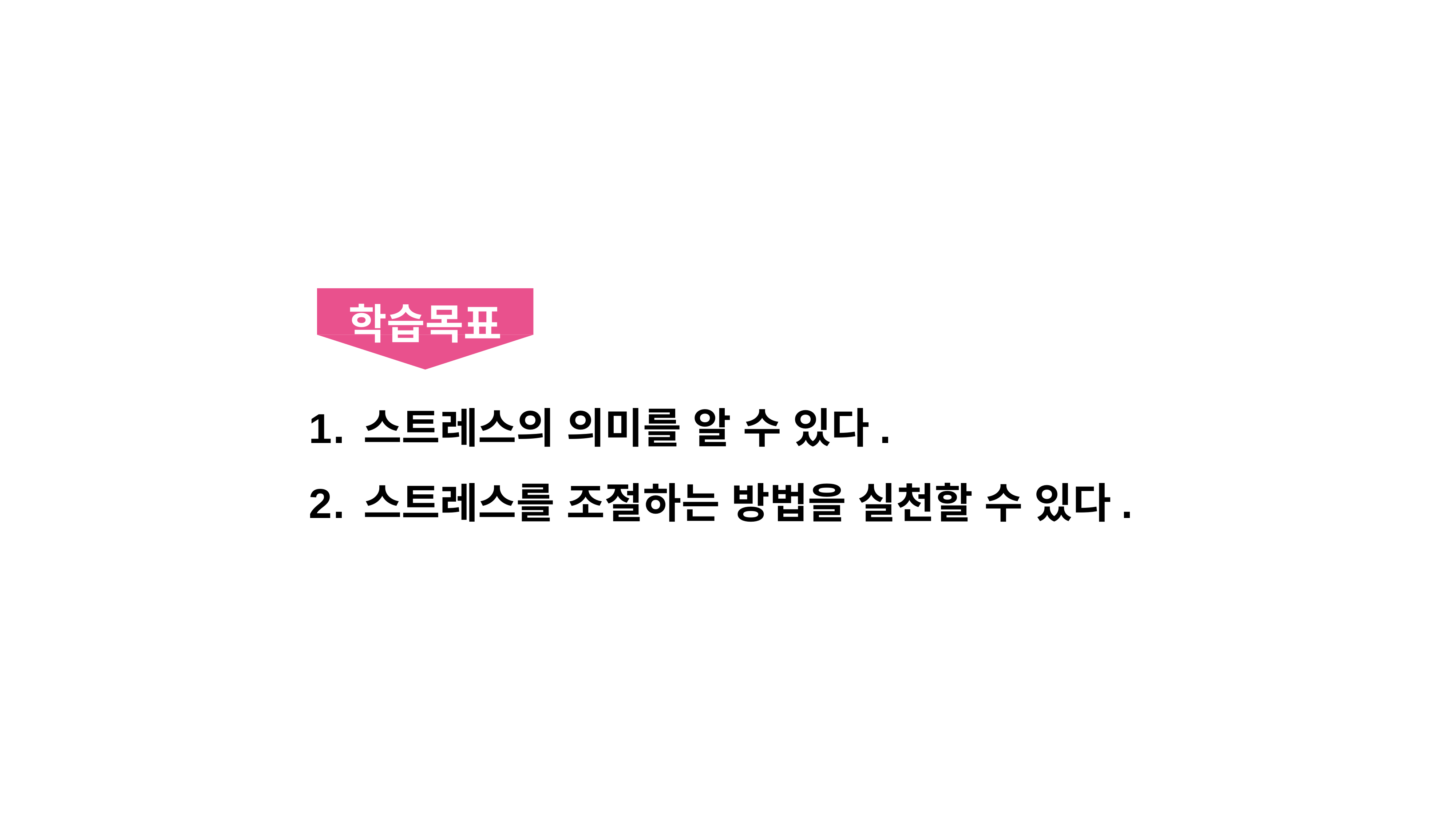

학습목표
스트레스의 의미를 알 수 있다.
스트레스를 조절하는 방법을 실천할 수 있다.